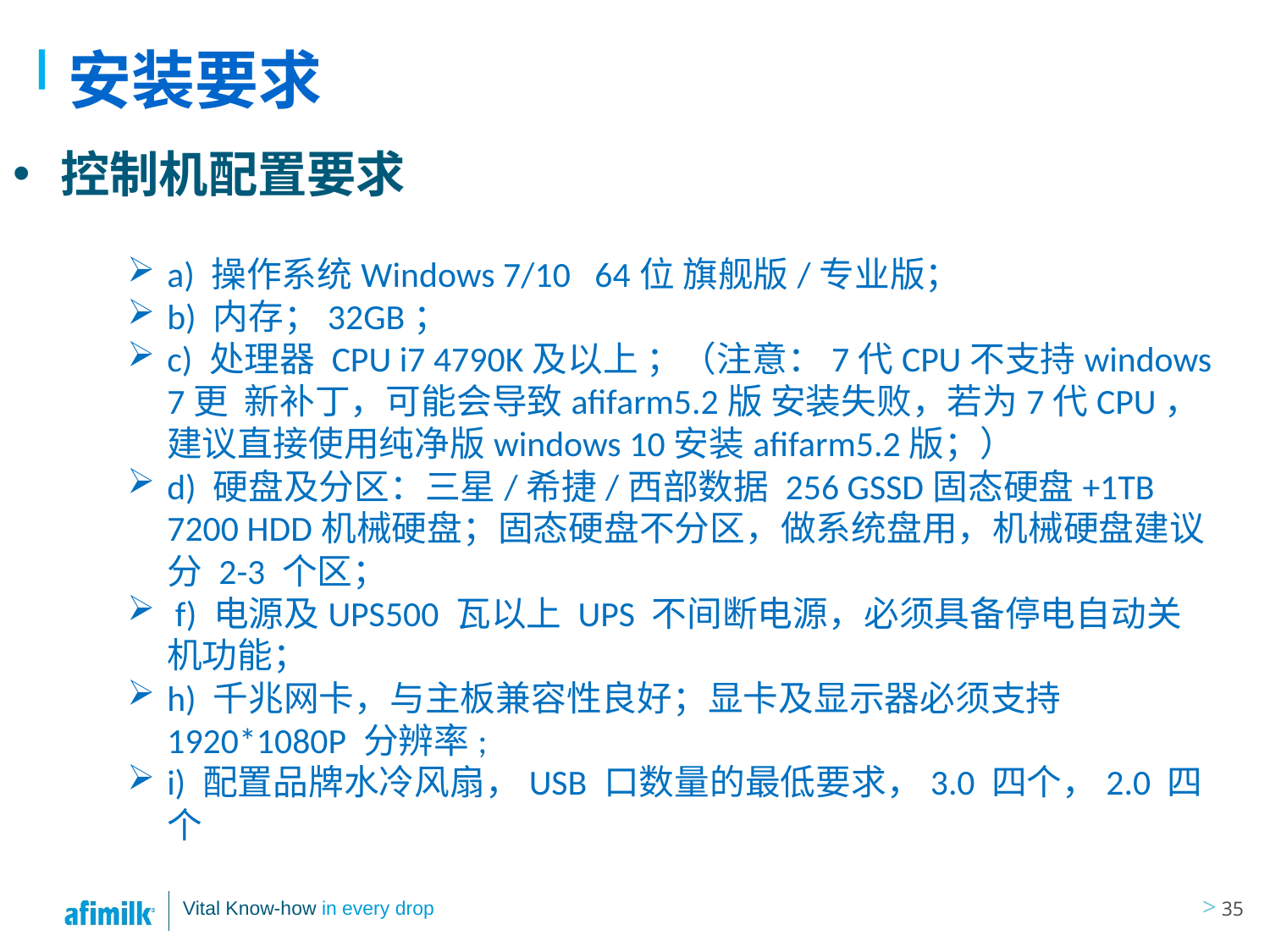

# 安装要求
控制机配置要求

a) 操作系统Windows 7/10   64位 旗舰版/专业版；
b) 内存；32GB；
c) 处理器 CPU i7 4790K及以上 ；（注意：7代CPU不支持windows 7更  新补丁，可能会导致afifarm5.2版 安装失败，若为7代CPU，建议直接使用纯净版windows 10安装afifarm5.2版；）
d) 硬盘及分区：三星/希捷/西部数据 256 GSSD固态硬盘+1TB 7200 HDD机械硬盘；固态硬盘不分区，做系统盘用，机械硬盘建议分 2-3 个区；
 f) 电源及UPS500 瓦以上 UPS 不间断电源，必须具备停电自动关机功能；
h) 千兆网卡，与主板兼容性良好；显卡及显示器必须支持1920*1080P 分辨率;
i) 配置品牌水冷风扇，USB 口数量的最低要求，3.0 四个，2.0 四个